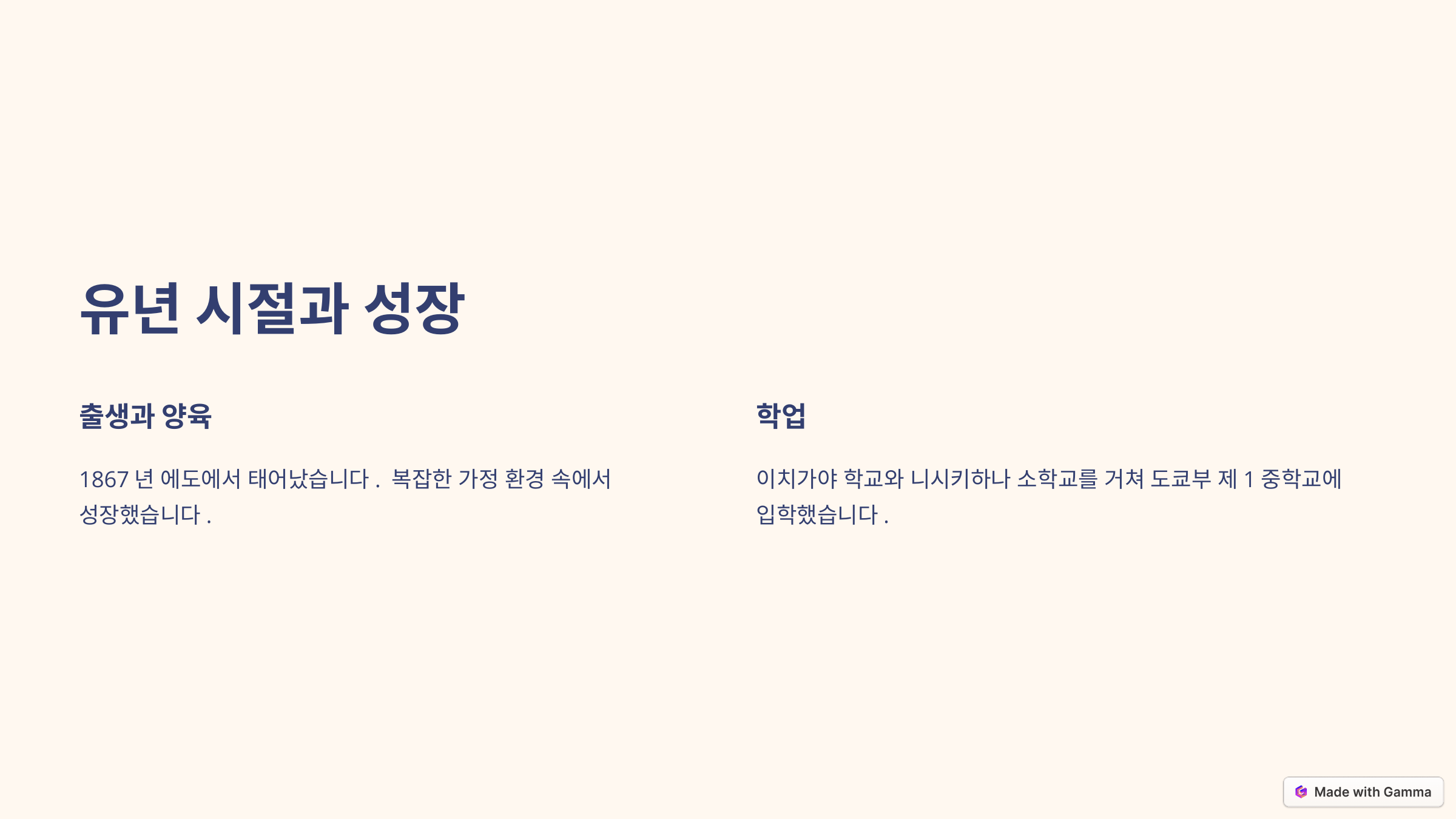

유년 시절과 성장
출생과 양육
학업
1867년 에도에서 태어났습니다. 복잡한 가정 환경 속에서 성장했습니다.
이치가야 학교와 니시키하나 소학교를 거쳐 도쿄부 제1중학교에 입학했습니다.